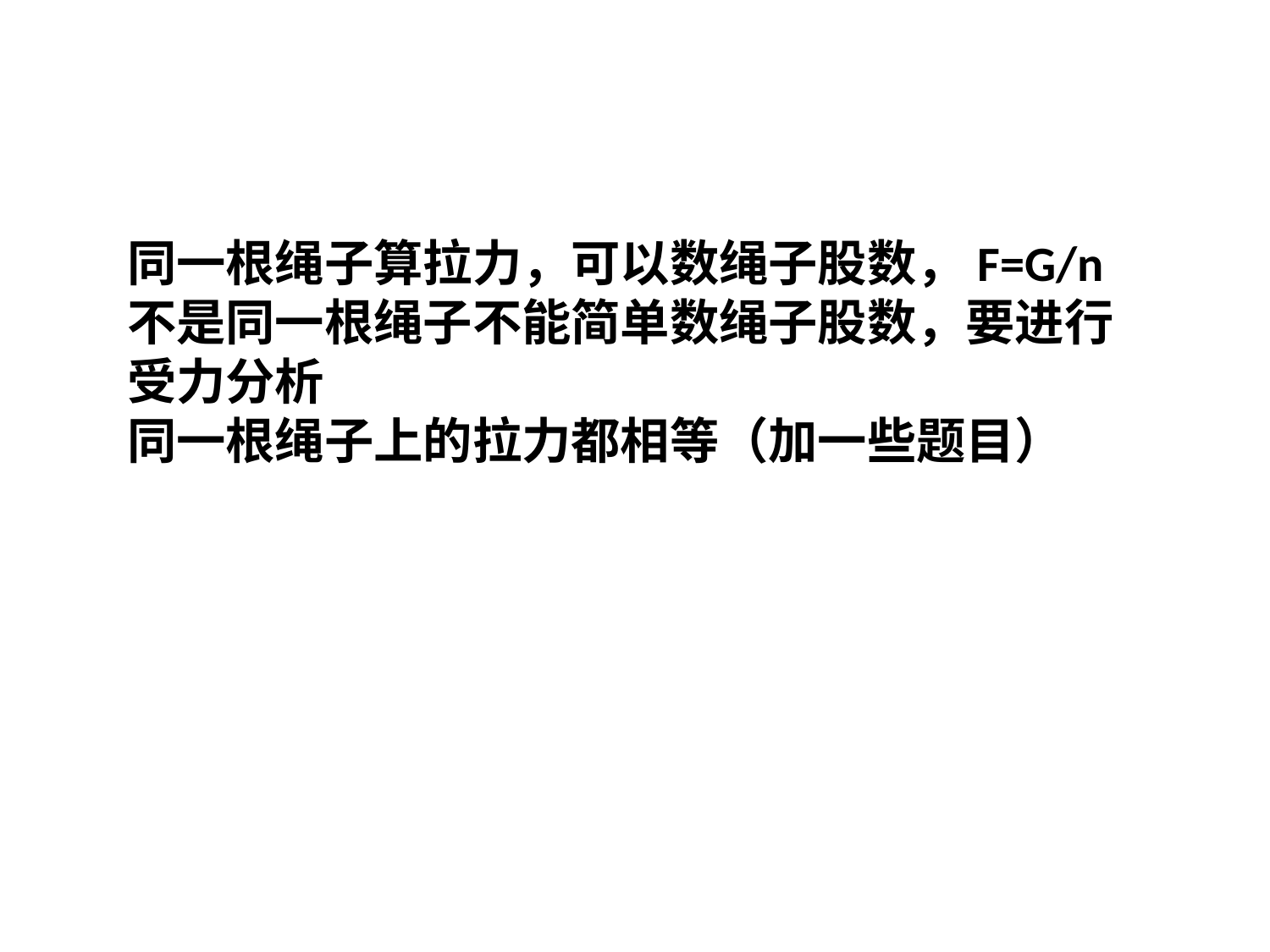

同一根绳子算拉力，可以数绳子股数，F=G/n
不是同一根绳子不能简单数绳子股数，要进行受力分析
同一根绳子上的拉力都相等（加一些题目）